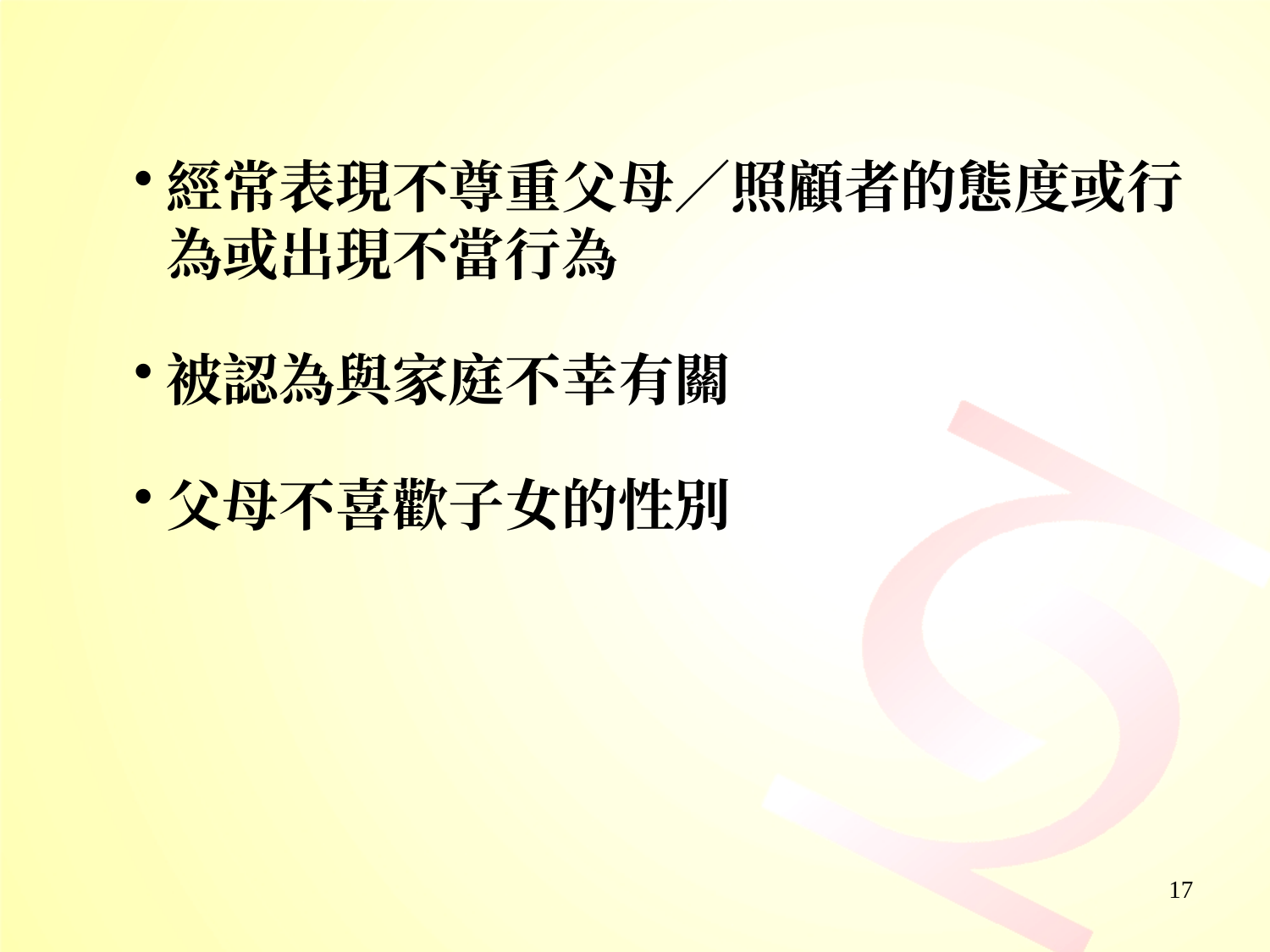

經常表現不尊重父母／照顧者的態度或行為或出現不當行為

被認為與家庭不幸有關

父母不喜歡子女的性別

17